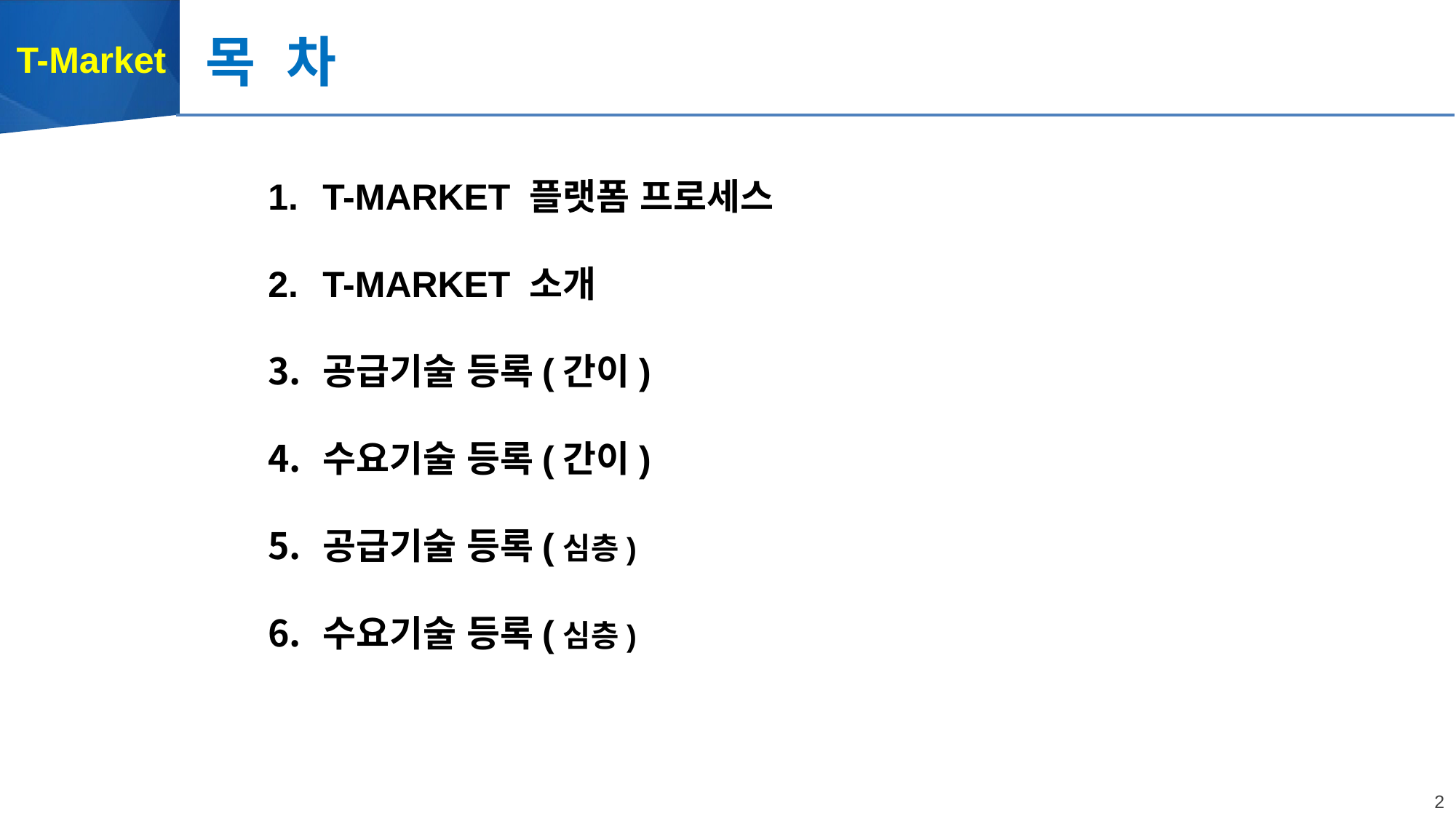

목  차
T-Market
T-MARKET 플랫폼 프로세스

T-MARKET 소개

공급기술 등록(간이)

수요기술 등록(간이)

공급기술 등록(심층)

수요기술 등록(심층)